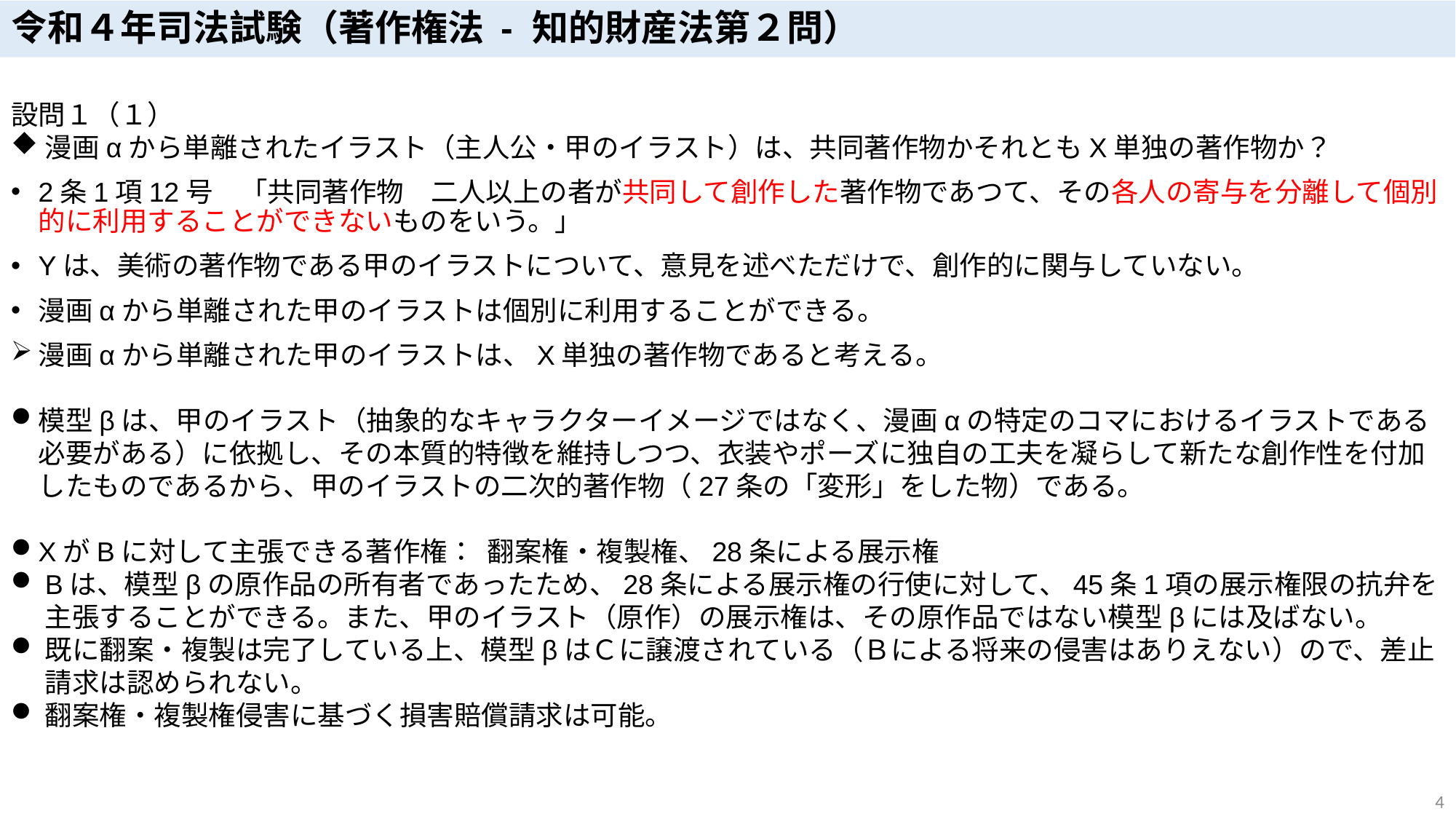

# 令和４年司法試験（著作権法 - 知的財産法第２問）
設問１（１）
漫画αから単離されたイラスト（主人公・甲のイラスト）は、共同著作物かそれともX単独の著作物か？
2条1項12号　「共同著作物　二人以上の者が共同して創作した著作物であつて、その各人の寄与を分離して個別的に利用することができないものをいう。」
Yは、美術の著作物である甲のイラストについて、意見を述べただけで、創作的に関与していない。
漫画αから単離された甲のイラストは個別に利用することができる。
漫画αから単離された甲のイラストは、X単独の著作物であると考える。

模型βは、甲のイラスト（抽象的なキャラクターイメージではなく、漫画αの特定のコマにおけるイラストである必要がある）に依拠し、その本質的特徴を維持しつつ、衣装やポーズに独自の工夫を凝らして新たな創作性を付加したものであるから、甲のイラストの二次的著作物（27条の「変形」をした物）である。

XがBに対して主張できる著作権：  翻案権・複製権、28条による展示権
Bは、模型βの原作品の所有者であったため、28条による展示権の行使に対して、45条1項の展示権限の抗弁を主張することができる。また、甲のイラスト（原作）の展示権は、その原作品ではない模型βには及ばない。
既に翻案・複製は完了している上、模型βはＣに譲渡されている（Ｂによる将来の侵害はありえない）ので、差止請求は認められない。
翻案権・複製権侵害に基づく損害賠償請求は可能。

4